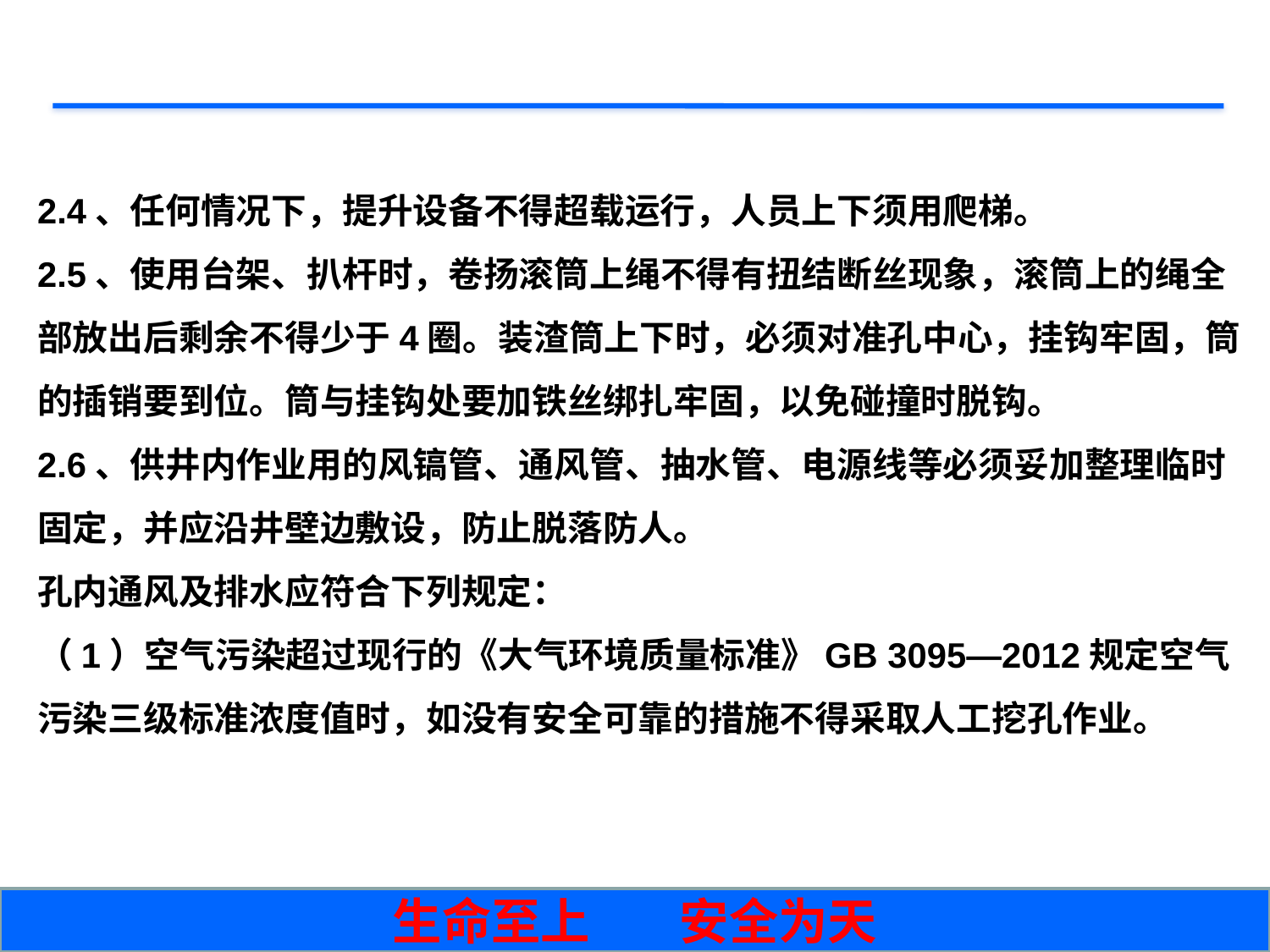

2.4、任何情况下，提升设备不得超载运行，人员上下须用爬梯。
2.5、使用台架、扒杆时，卷扬滚筒上绳不得有扭结断丝现象，滚筒上的绳全部放出后剩余不得少于4圈。装渣筒上下时，必须对准孔中心，挂钩牢固，筒的插销要到位。筒与挂钩处要加铁丝绑扎牢固，以免碰撞时脱钩。
2.6、供井内作业用的风镐管、通风管、抽水管、电源线等必须妥加整理临时固定，并应沿井壁边敷设，防止脱落防人。
孔内通风及排水应符合下列规定：
（1）空气污染超过现行的《大气环境质量标准》GB 3095—2012规定空气污染三级标准浓度值时，如没有安全可靠的措施不得采取人工挖孔作业。